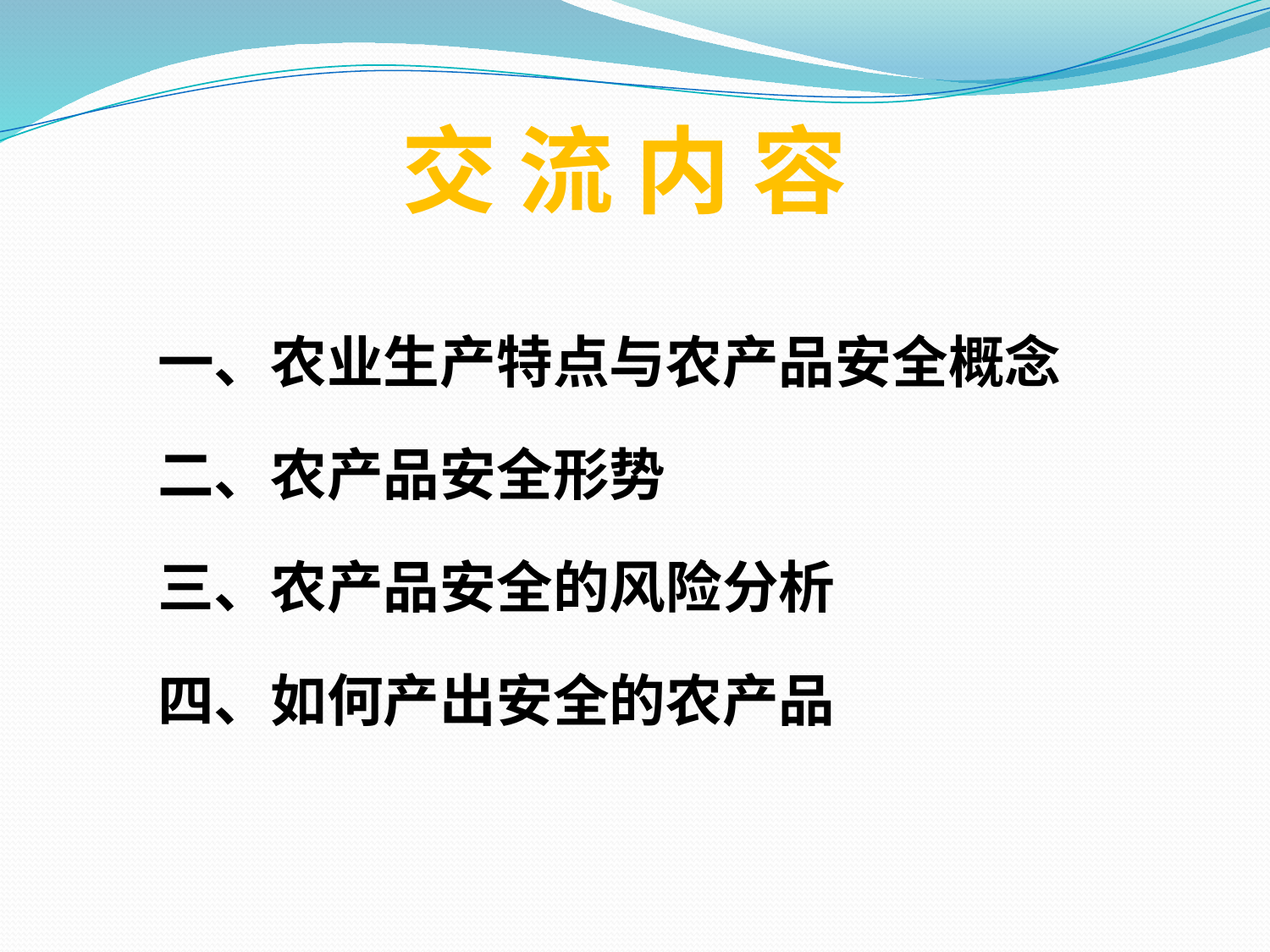

# 交 流 内 容
一、农业生产特点与农产品安全概念
二、农产品安全形势
三、农产品安全的风险分析
四、如何产出安全的农产品